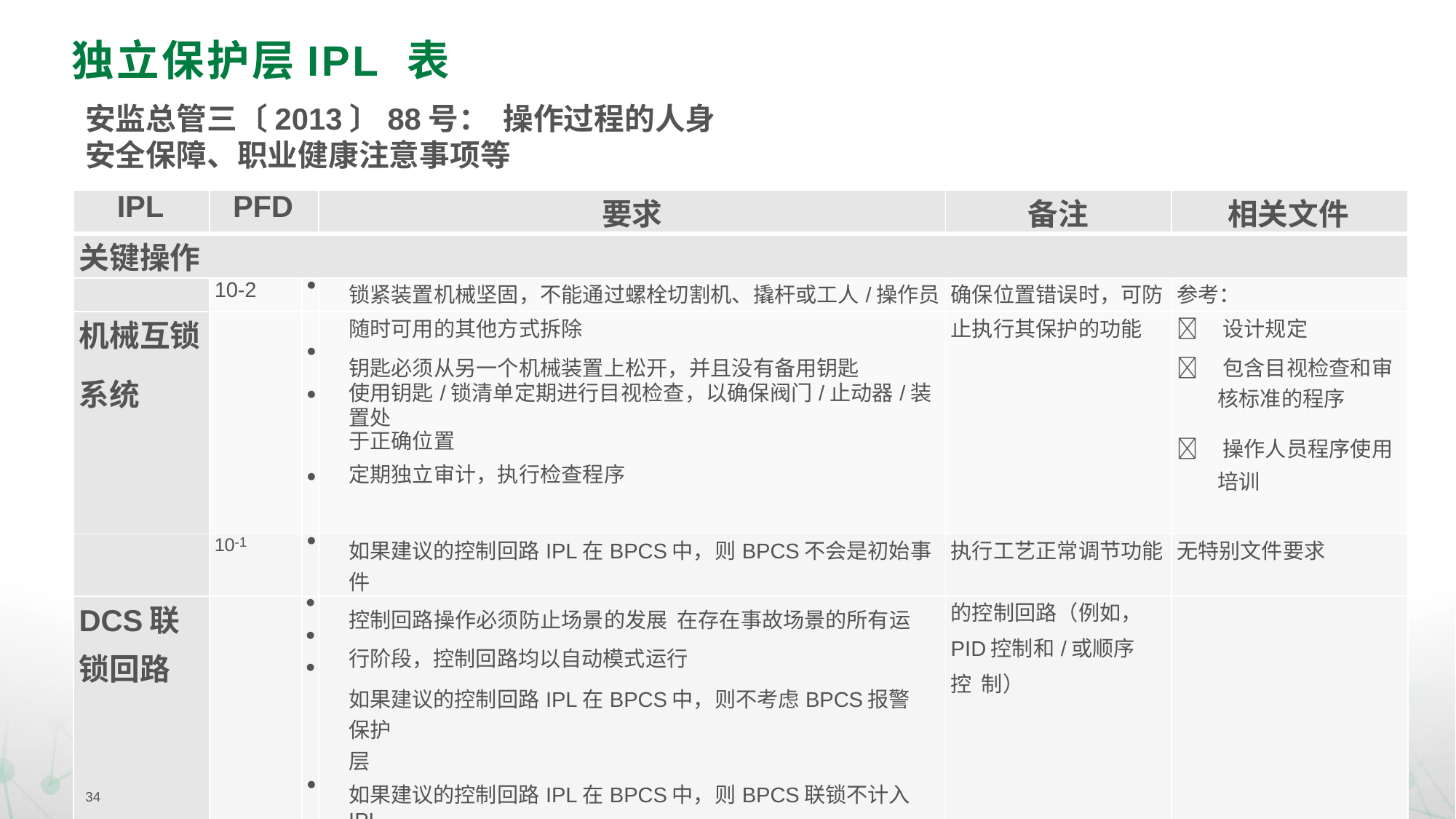

# 独立保护层IPL 表
安监总管三〔2013〕88号：  操作过程的人身安全保障、职业健康注意事项等
| IPL | PFD |  | 要求 | 备注 | 相关文件 |
| --- | --- | --- | --- | --- | --- |
| 关键操作 |  |  |  |  |  |
|  | 10-2 | • | 锁紧装置机械坚固，不能通过螺栓切割机、撬杆或工人/操作员 | 确保位置错误时，可防 | 参考： |
| 机械互锁 |  | • | 随时可用的其他方式拆除 钥匙必须从另一个机械装置上松开，并且没有备用钥匙 | 止执行其保护的功能 | • 设计规定 • 包含目视检查和审 |
| 系统 |  | • | 使用钥匙/锁清单定期进行目视检查，以确保阀门/止动器/装置处 |  | 核标准的程序 |
|  |  |  | 于正确位置 |  | • 操作人员程序使用 |
|  |  | • | 定期独立审计，执行检查程序 |  | 培训 |
|  | 10-1 | • | 如果建议的控制回路IPL在BPCS中，则BPCS不会是初始事件 | 执行工艺正常调节功能 | 无特别文件要求 |
| DCS联 锁回路 |  | • • • | 控制回路操作必须防止场景的发展 在存在事故场景的所有运行阶段，控制回路均以自动模式运行 如果建议的控制回路IPL在BPCS中，则不考虑BPCS报警保护 | 的控制回路（例如， PID控制和/或顺序控 制） |  |
|  |  |  | 层 |  |  |
|  |  | • | 如果建议的控制回路IPL在BPCS中，则BPCS联锁不计入IPL |  |  |
34